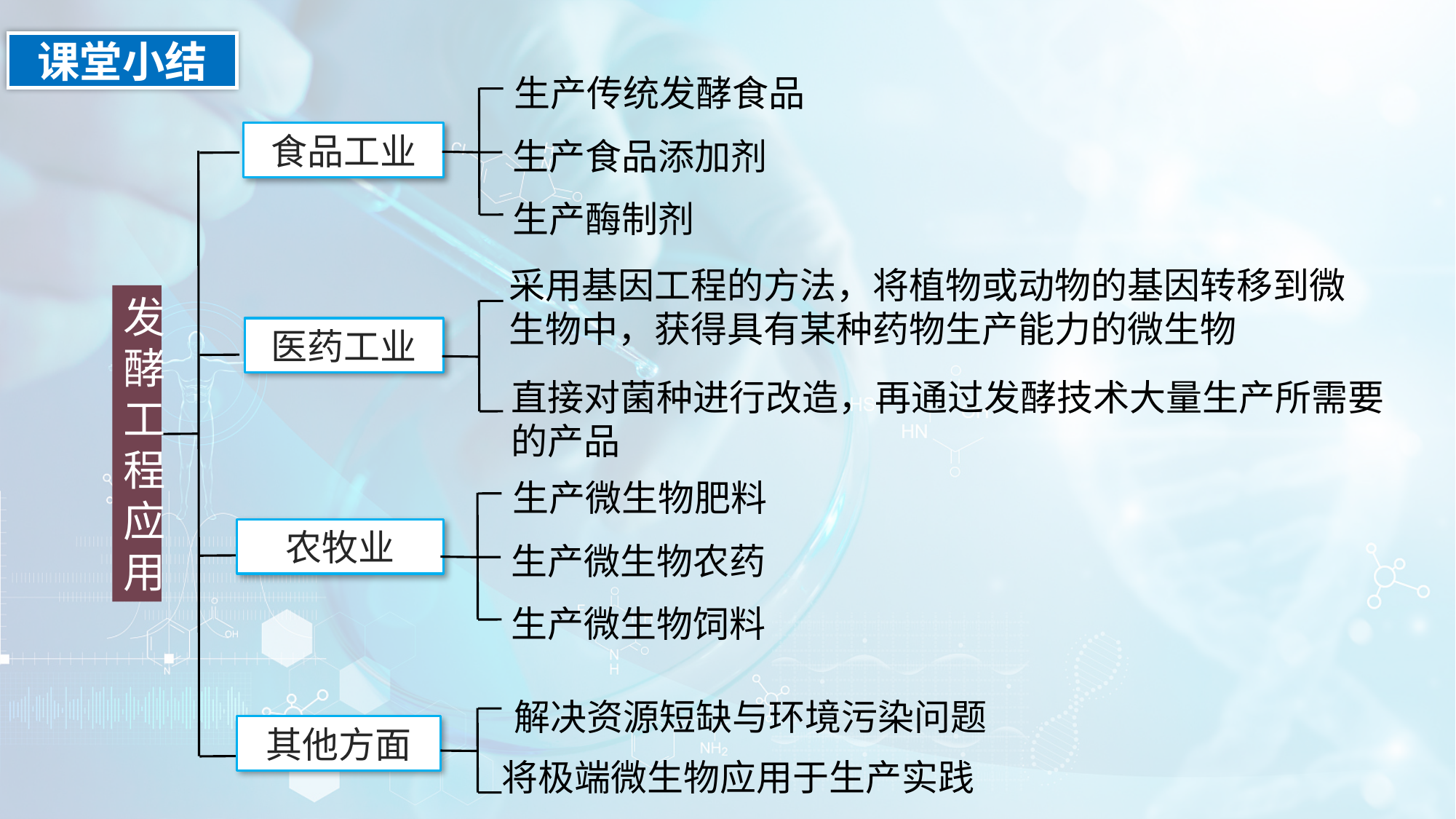

课堂小结
生产传统发酵食品
食品工业
生产食品添加剂
生产酶制剂
采用基因工程的方法，将植物或动物的基因转移到微生物中，获得具有某种药物生产能力的微生物
发酵工程应用
医药工业
直接对菌种进行改造，再通过发酵技术大量生产所需要的产品
生产微生物肥料
农牧业
生产微生物农药
生产微生物饲料
解决资源短缺与环境污染问题
其他方面
将极端微生物应用于生产实践